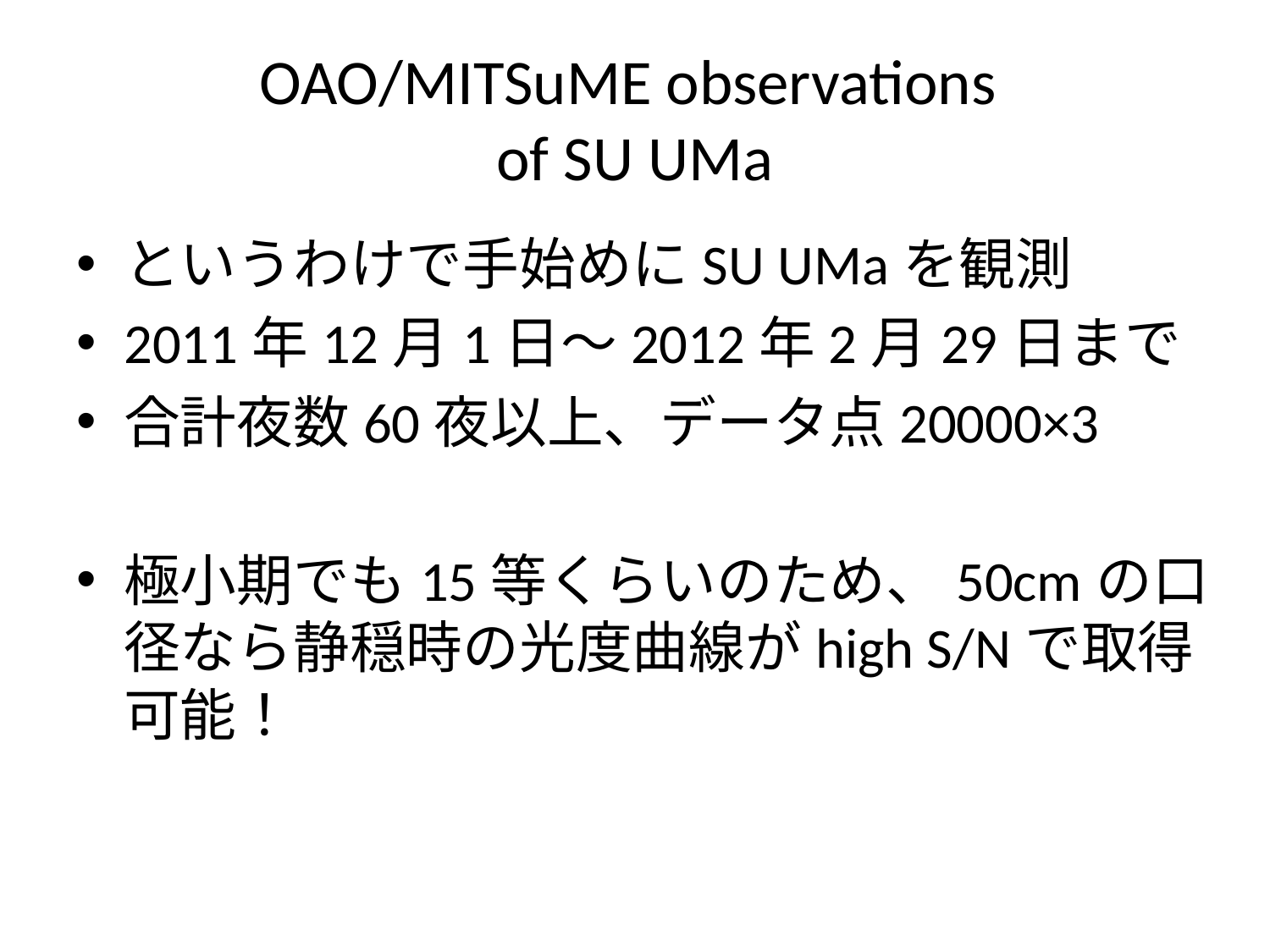

# OAO/MITSuME observations of SU UMa
というわけで手始めにSU UMaを観測
2011年12月1日～2012年2月29日まで
合計夜数60夜以上、データ点20000×3

極小期でも15等くらいのため、50cmの口径なら静穏時の光度曲線がhigh S/Nで取得可能！